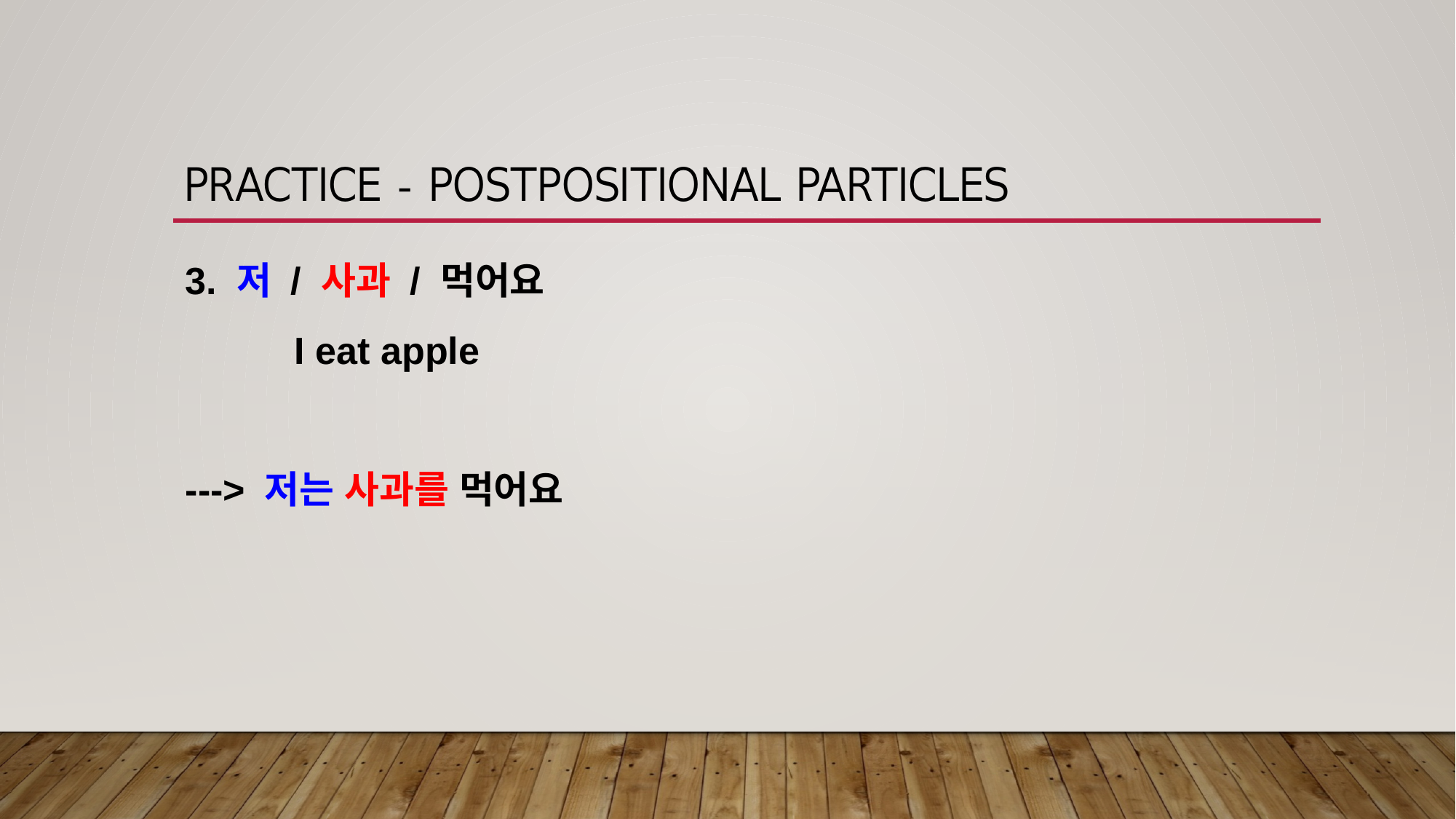

# practice - Postpositional particles
3. 저 / 사과 / 먹어요
	I eat apple

---> 저는 사과를 먹어요